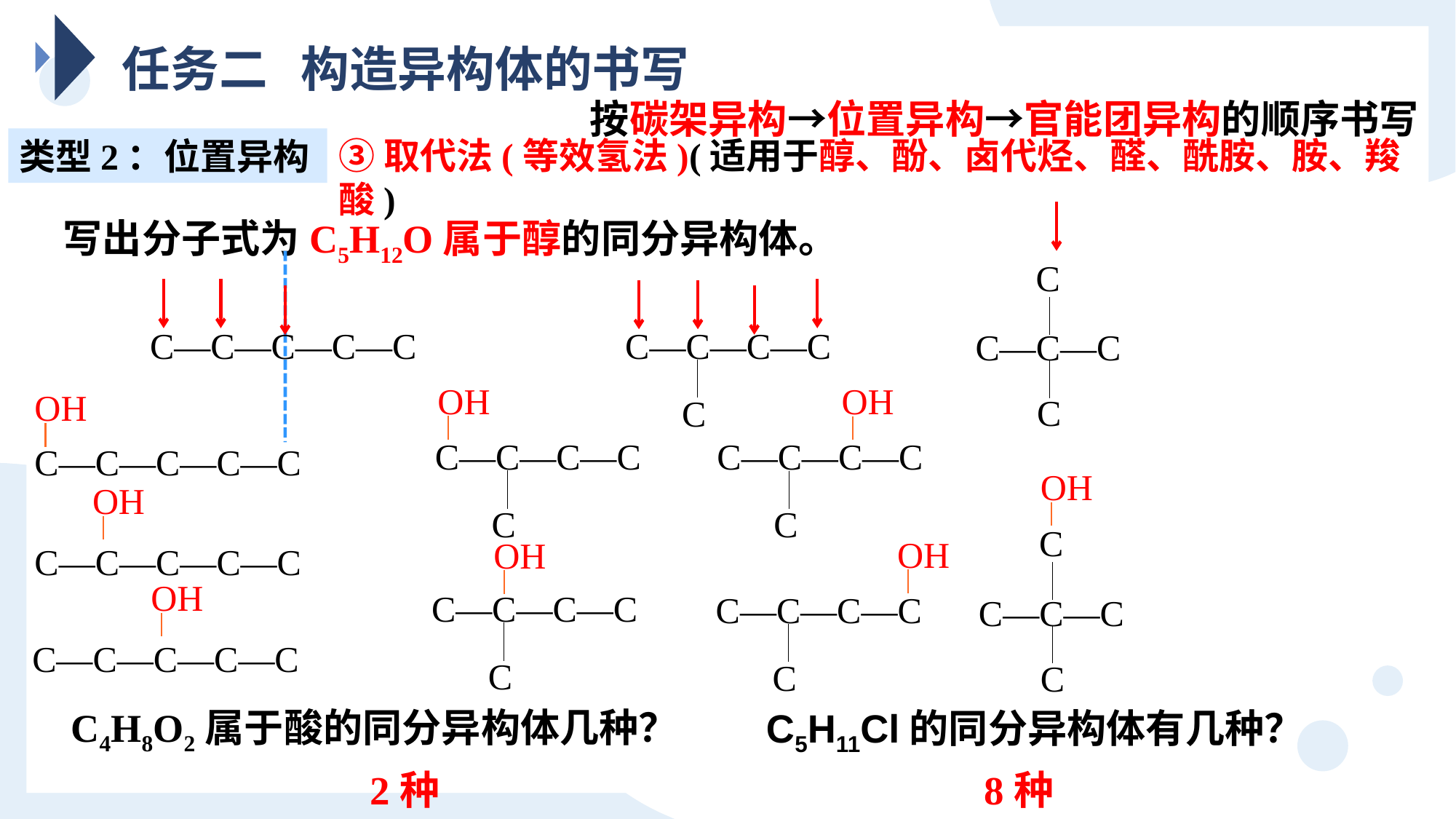

任务二   构造异构体的书写

按碳架异构→位置异构→官能团异构的顺序书写
③取代法(等效氢法)(适用于醇、酚、卤代烃、醛、酰胺、胺、羧酸)
类型2：位置异构
写出分子式为C5H12O属于醇的同分异构体。
C
C—C—C
C
C—C—C—C
C
C—C—C—C—C
OH
C—C—C—C
C
OH
C—C—C—C
C
OH
C—C—C—C—C
OH
C
C—C—C
C
OH
C—C—C—C—C
OH
C—C—C—C
C
OH
C—C—C—C
C
OH
C—C—C—C—C
C4H8O2属于酸的同分异构体几种？
 C5H11Cl的同分异构体有几种？
8种
2种